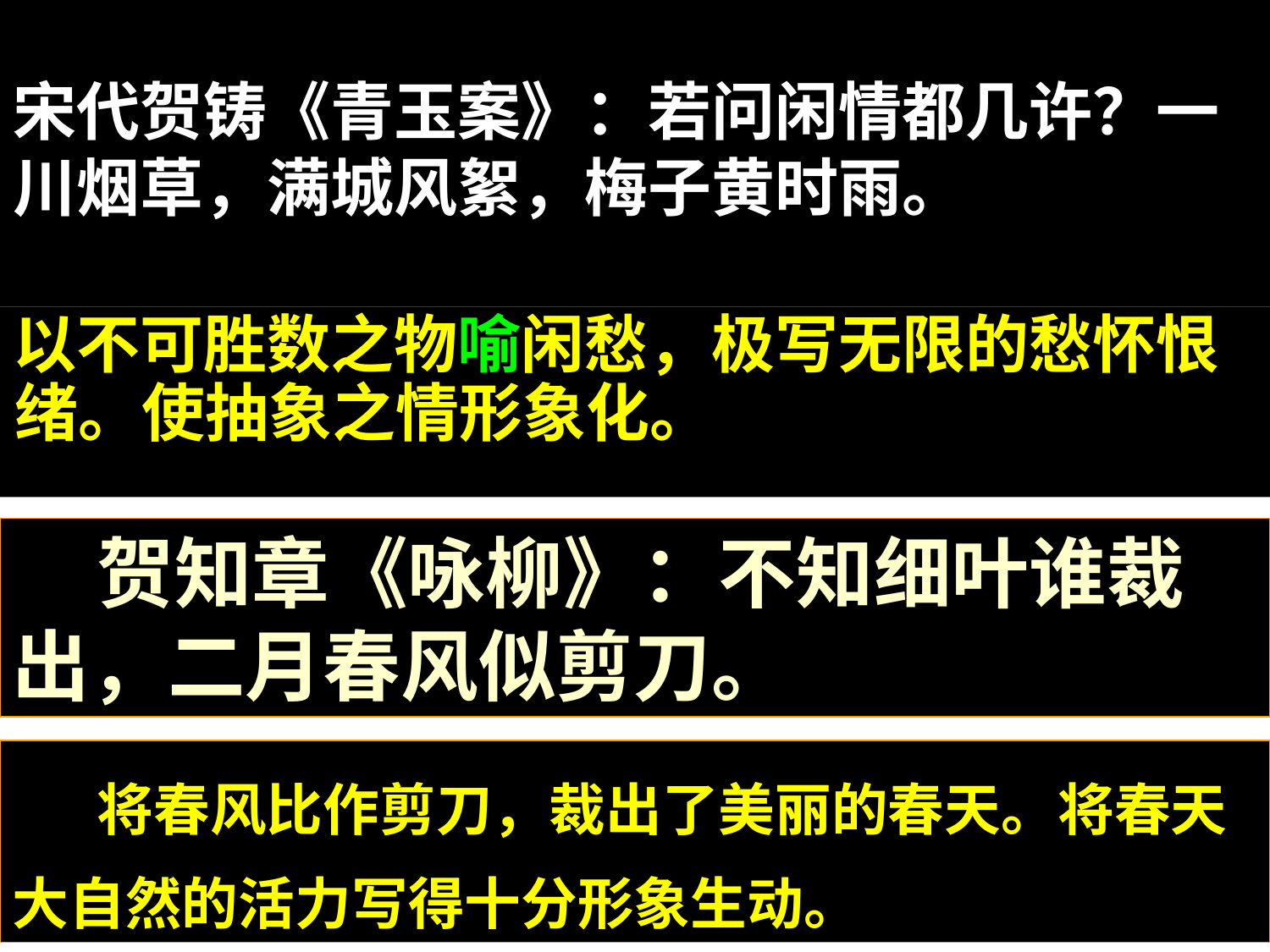

宋代贺铸《青玉案》：若问闲情都几许？一川烟草，满城风絮，梅子黄时雨。
以不可胜数之物喻闲愁，极写无限的愁怀恨绪。使抽象之情形象化。
　　贺知章《咏柳》：不知细叶谁裁出，二月春风似剪刀。
　　将春风比作剪刀，裁出了美丽的春天。将春天大自然的活力写得十分形象生动。